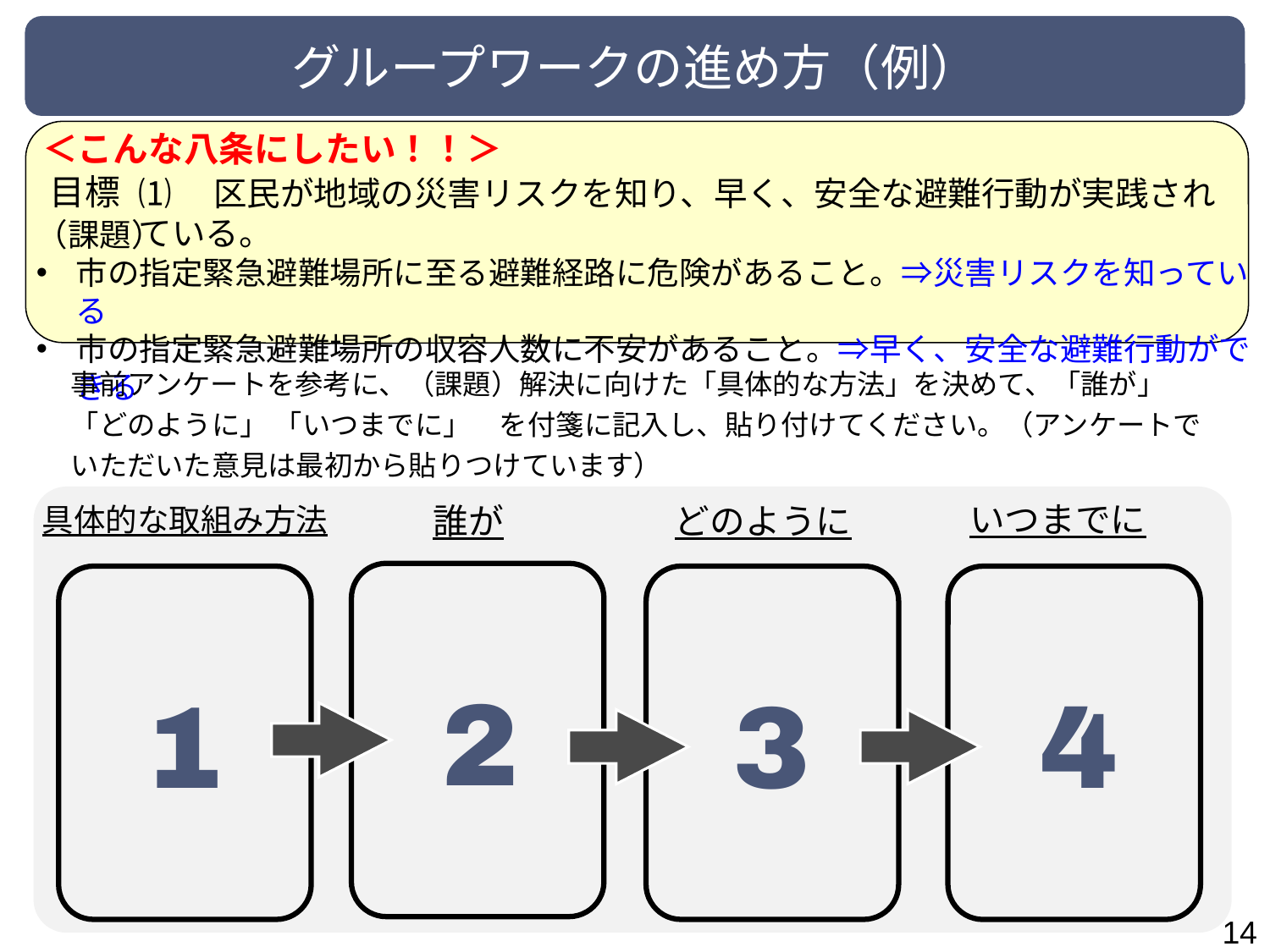

# グループワークの進め方（例）
＜こんな八条にしたい！！＞

目標
⑴　区民が地域の災害リスクを知り、早く、安全な避難行動が実践されている。
（課題）
市の指定緊急避難場所に至る避難経路に危険があること。⇒災害リスクを知っている
市の指定緊急避難場所の収容人数に不安があること。⇒早く、安全な避難行動ができる
事前アンケートを参考に、（課題）解決に向けた「具体的な方法」を決めて、「誰が」 「どのように」 「いつまでに」　を付箋に記入し、貼り付けてください。（アンケートでいただいた意見は最初から貼りつけています）

いつまでに
誰が
どのように
具体的な取組み方法

2
4
3
1

14